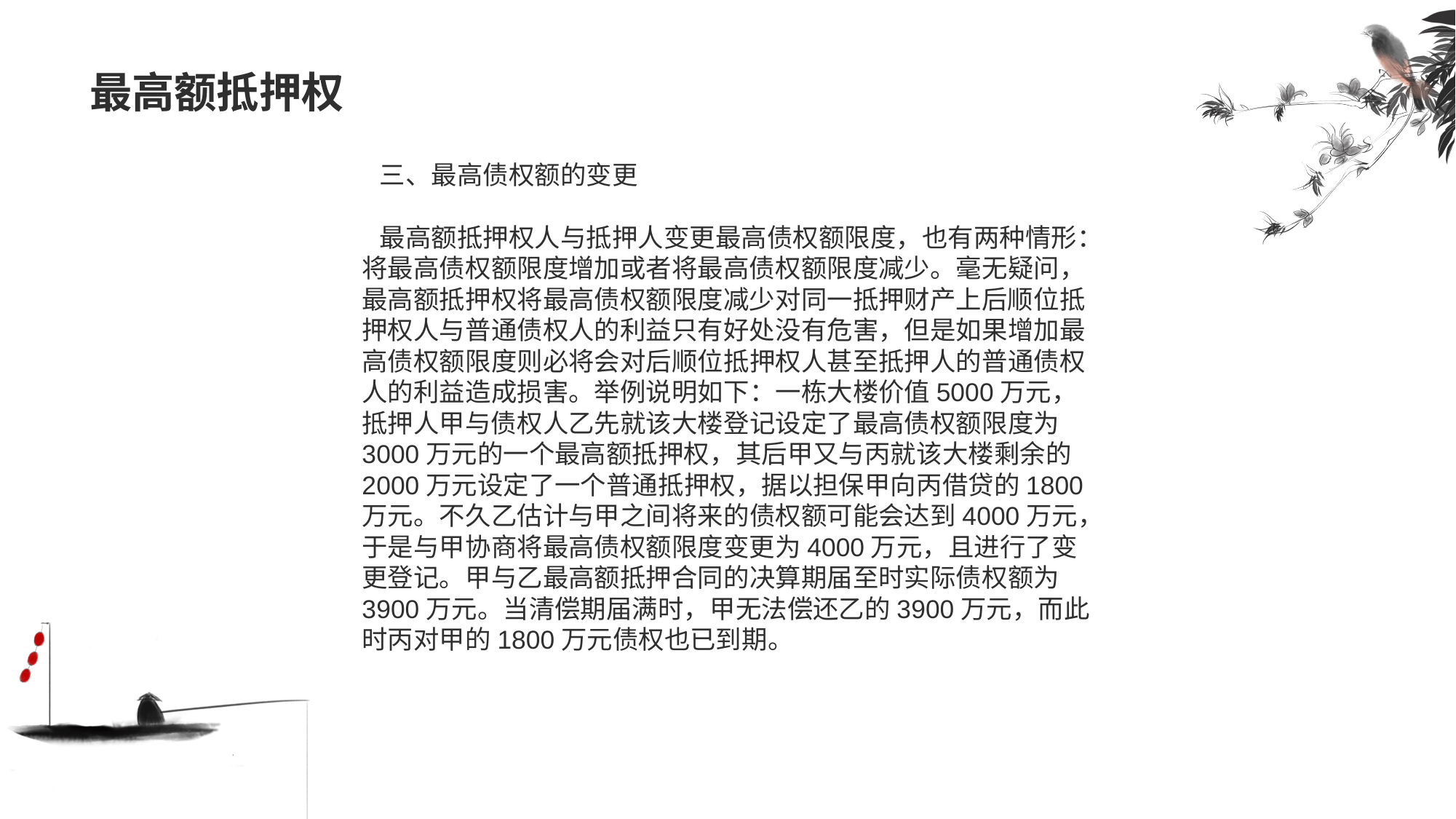

# 最高额抵押权

  三、最高债权额的变更

  最高额抵押权人与抵押人变更最高债权额限度，也有两种情形：将最高债权额限度增加或者将最高债权额限度减少。毫无疑问，最高额抵押权将最高债权额限度减少对同一抵押财产上后顺位抵押权人与普通债权人的利益只有好处没有危害，但是如果增加最高债权额限度则必将会对后顺位抵押权人甚至抵押人的普通债权人的利益造成损害。举例说明如下：一栋大楼价值5000万元，抵押人甲与债权人乙先就该大楼登记设定了最高债权额限度为3000万元的一个最高额抵押权，其后甲又与丙就该大楼剩余的2000万元设定了一个普通抵押权，据以担保甲向丙借贷的1800万元。不久乙估计与甲之间将来的债权额可能会达到4000万元，于是与甲协商将最高债权额限度变更为4000万元，且进行了变更登记。甲与乙最高额抵押合同的决算期届至时实际债权额为3900万元。当清偿期届满时，甲无法偿还乙的3900万元，而此时丙对甲的1800万元债权也已到期。
188